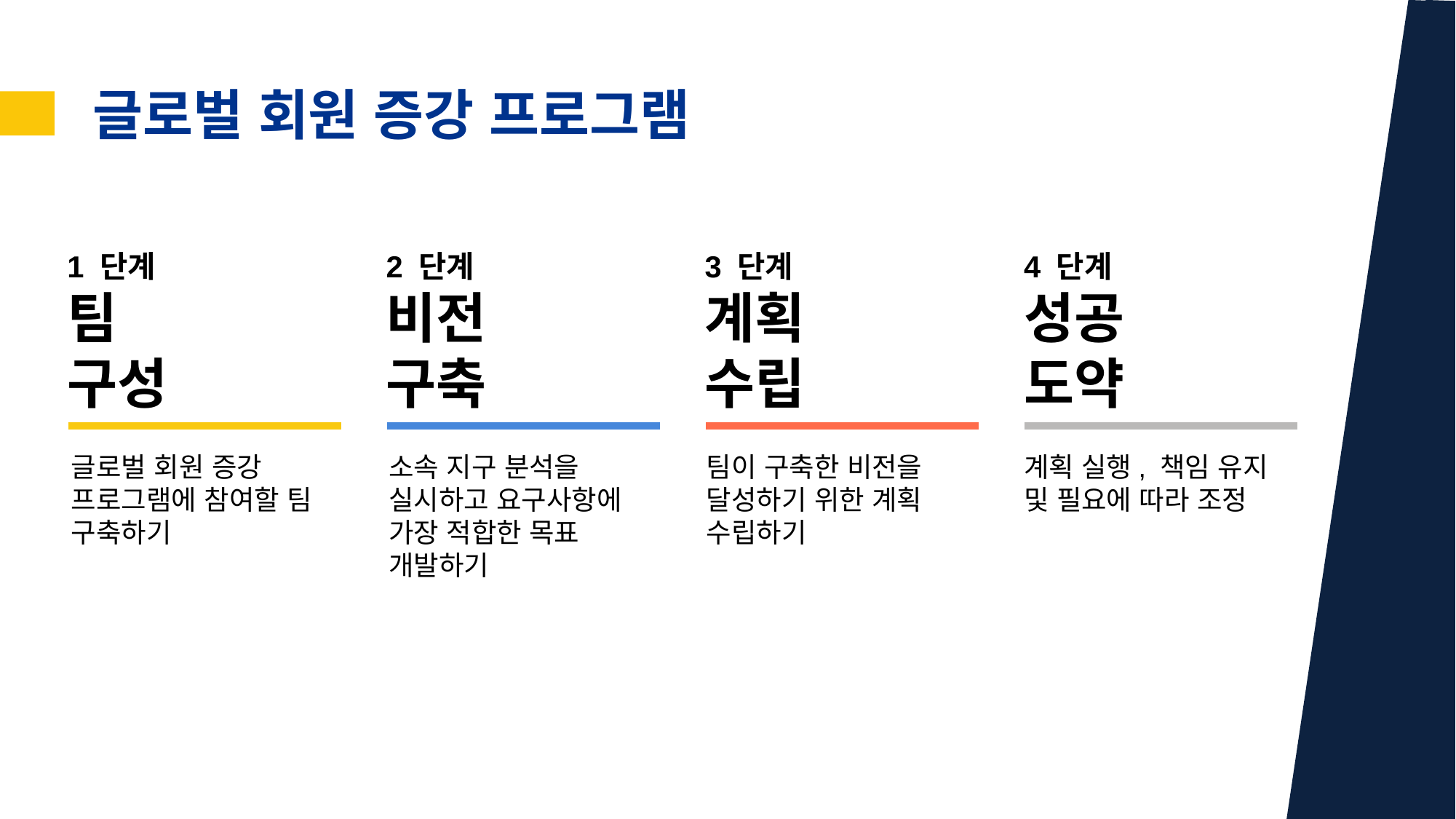

aa

글로벌 회원 증강 프로그램

1 단계
팀
구성
2 단계
비전
구축
3 단계
계획
수립
4 단계
성공
도약
글로벌 회원 증강 프로그램에 참여할 팀 구축하기
소속 지구 분석을 실시하고 요구사항에 가장 적합한 목표 개발하기
팀이 구축한 비전을 달성하기 위한 계획 수립하기
계획 실행, 책임 유지 및 필요에 따라 조정
16